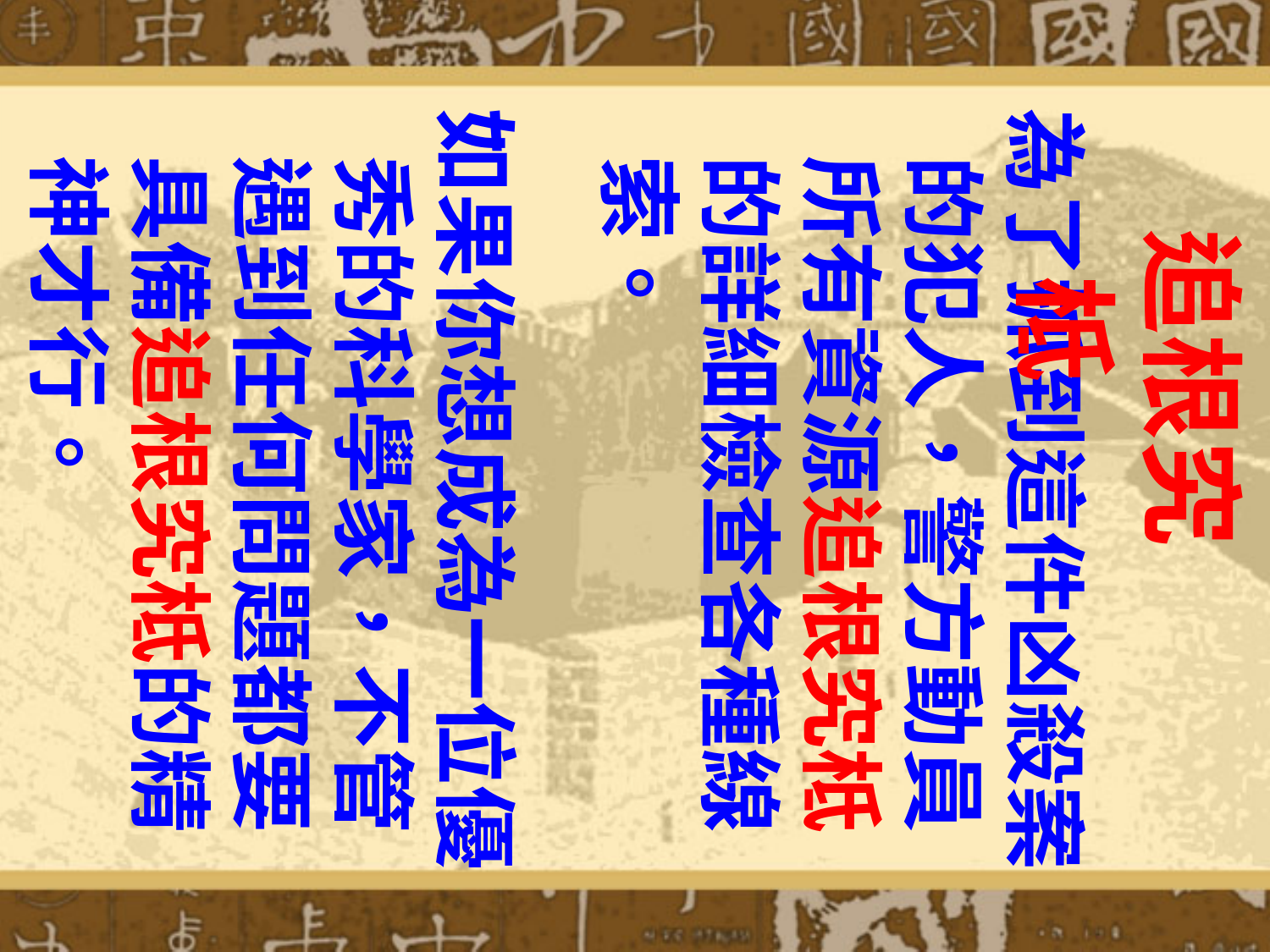

如果你想成為一位優秀的科學家，不管遇到任何問題都要具備追根究柢的精神才行。
為了抓到這件凶殺案的犯人，警方動員所有資源追根究柢的詳細檢查各種線索。
追根究柢